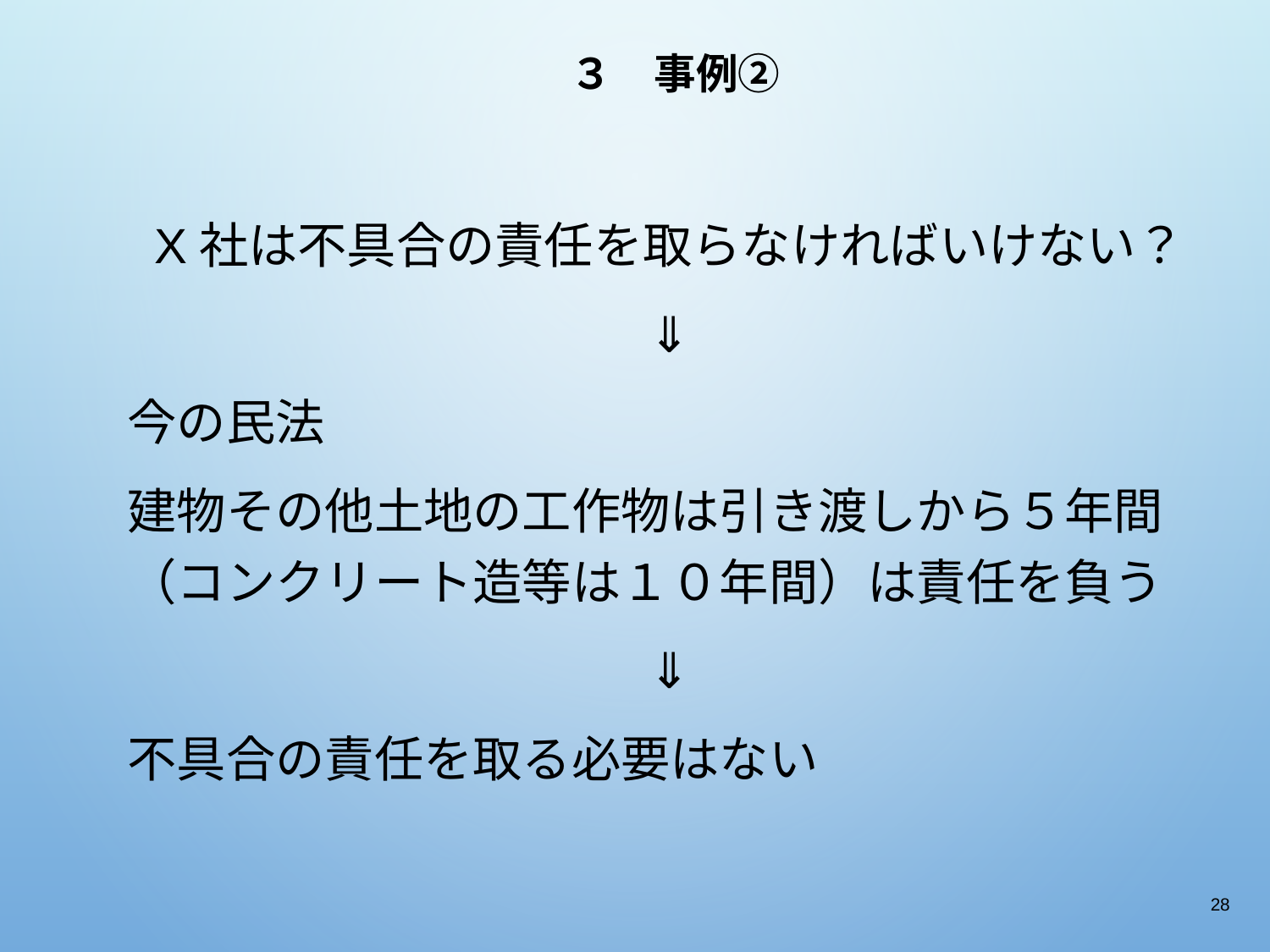

# ３　事例②
X社は不具合の責任を取らなければいけない？
⇓
今の民法
建物その他土地の工作物は引き渡しから５年間（コンクリート造等は１０年間）は責任を負う
⇓
不具合の責任を取る必要はない

28